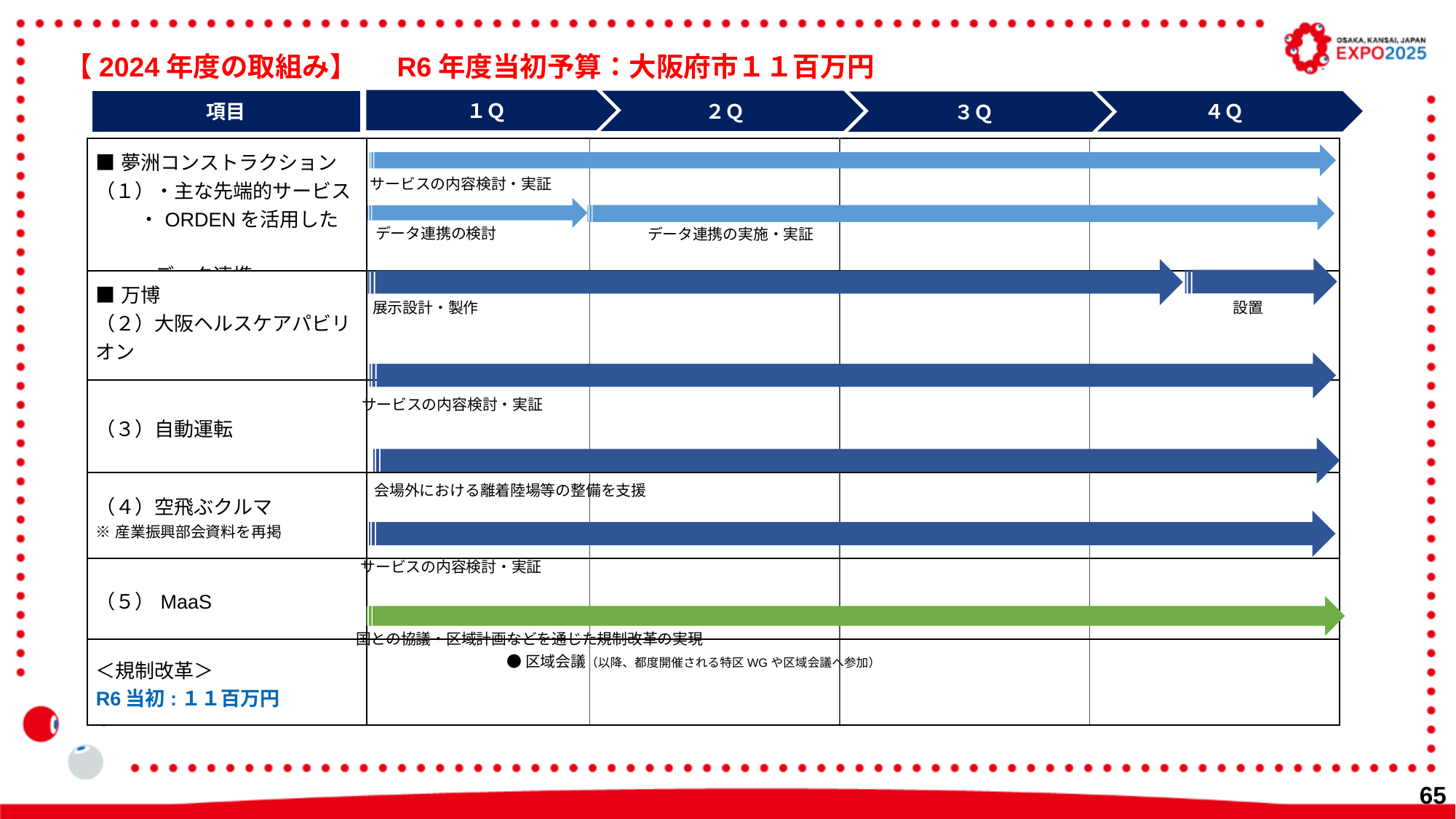

【2024年度の取組み】　 R6年度当初予算：大阪府市１１百万円
１Ｑ
２Ｑ
項目
４Ｑ
３Ｑ
| ■夢洲コンストラクション （１）・主な先端的サービス 　　 ・ORDENを活用した　　 　　　データ連携 |  |  |  |  |
| --- | --- | --- | --- | --- |
| ■万博 （２）大阪ヘルスケアパビリオン |  |  |  |  |
| （３）自動運転 |  |  |  |  |
| （４）空飛ぶクルマ ※産業振興部会資料を再掲 |  |  |  |  |
| （５）MaaS |  |  |  |  |
| ＜規制改革＞ R6当初:１１百万円 |  |  |  |  |

サービスの内容検討・実証

データ連携の検討
データ連携の実施・実証

設置
展示設計・製作

サービスの内容検討・実証

会場外における離着陸場等の整備を支援

サービスの内容検討・実証

国との協議・区域計画などを通じた規制改革の実現
●区域会議（以降、都度開催される特区WGや区域会議へ参加）
65